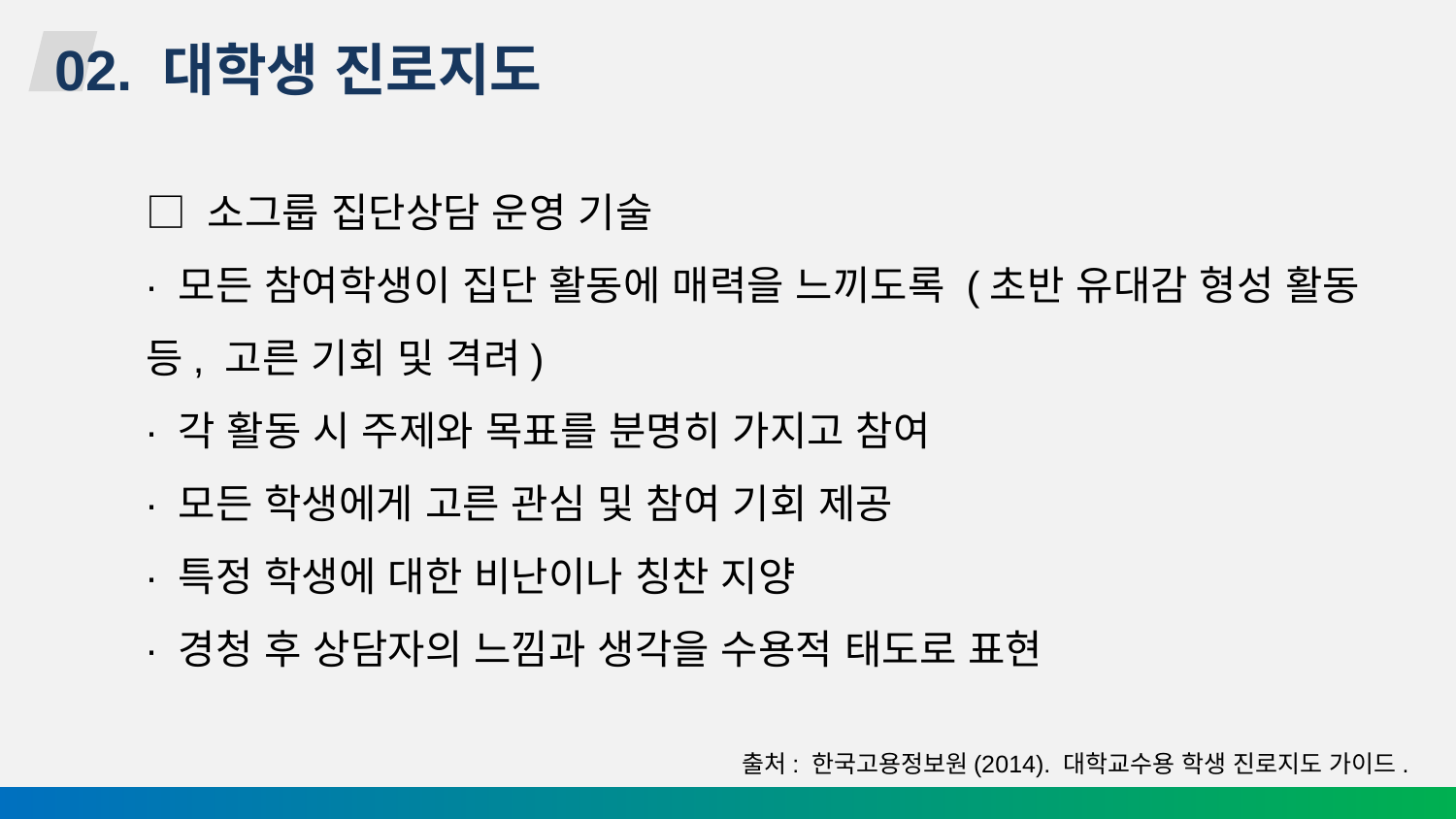

02. 대학생 진로지도

□ 소그룹 집단상담 운영 기술
∙ 모든 참여학생이 집단 활동에 매력을 느끼도록 (초반 유대감 형성 활동 등, 고른 기회 및 격려)
∙ 각 활동 시 주제와 목표를 분명히 가지고 참여
∙ 모든 학생에게 고른 관심 및 참여 기회 제공
∙ 특정 학생에 대한 비난이나 칭찬 지양
∙ 경청 후 상담자의 느낌과 생각을 수용적 태도로 표현

출처: 한국고용정보원(2014). 대학교수용 학생 진로지도 가이드.